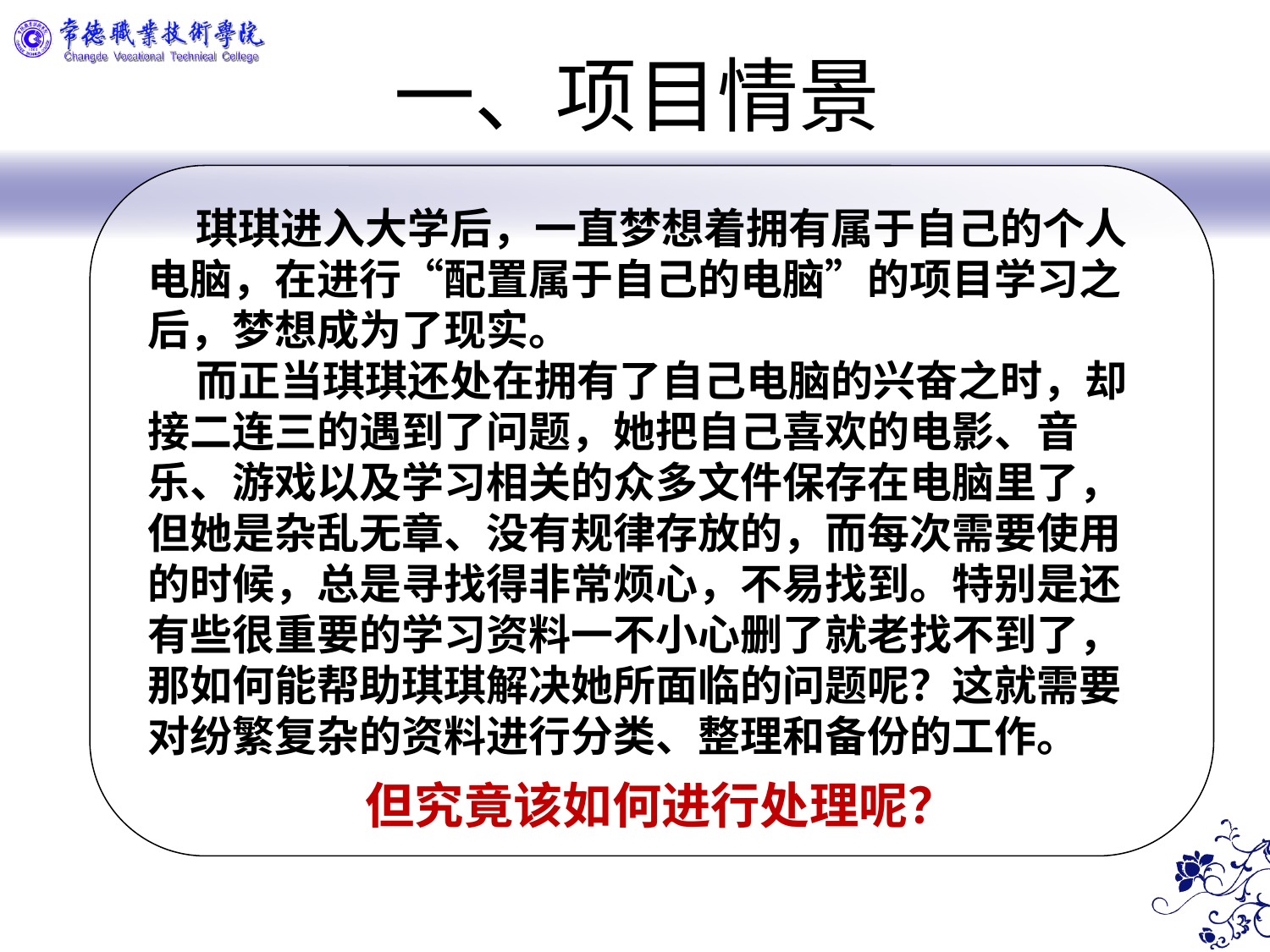

# 一、项目情景

    琪琪进入大学后，一直梦想着拥有属于自己的个人电脑，在进行“配置属于自己的电脑”的项目学习之后，梦想成为了现实。
    而正当琪琪还处在拥有了自己电脑的兴奋之时，却接二连三的遇到了问题，她把自己喜欢的电影、音乐、游戏以及学习相关的众多文件保存在电脑里了，但她是杂乱无章、没有规律存放的，而每次需要使用的时候，总是寻找得非常烦心，不易找到。特别是还有些很重要的学习资料一不小心删了就老找不到了，那如何能帮助琪琪解决她所面临的问题呢？这就需要对纷繁复杂的资料进行分类、整理和备份的工作。
 但究竟该如何进行处理呢？